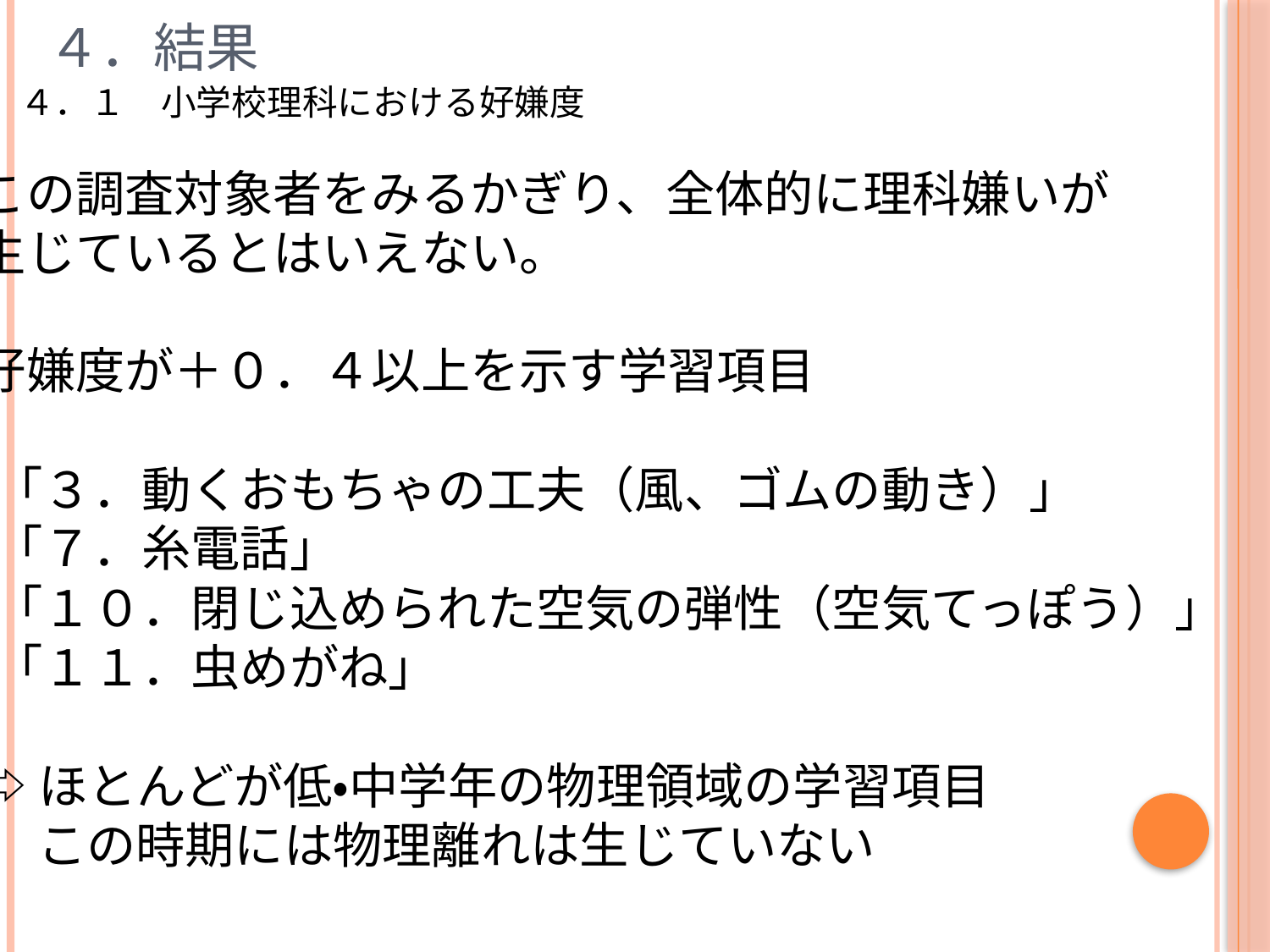

# ４．結果
４．１　小学校理科における好嫌度
この調査対象者をみるかぎり、全体的に理科嫌いが
生じているとはいえない。

好嫌度が＋０．４以上を示す学習項目

・「３．動くおもちゃの工夫（風、ゴムの動き）」
・「７．糸電話」
・「１０．閉じ込められた空気の弾性（空気てっぽう）」
・「１１．虫めがね」

⇨ほとんどが低・中学年の物理領域の学習項目
　 この時期には物理離れは生じていない